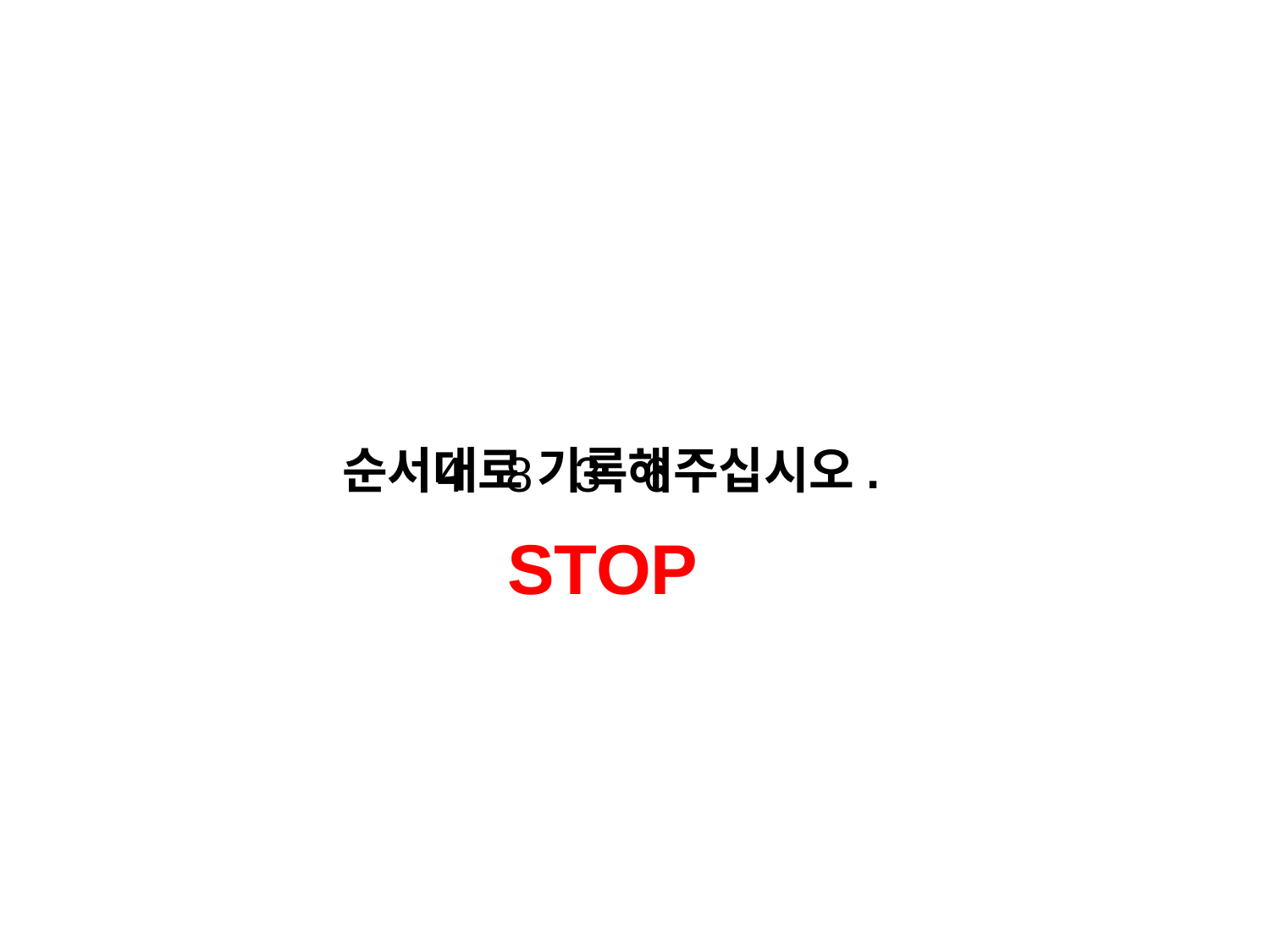

순서대로 기록해주십시오.
4   8   3   6
STOP